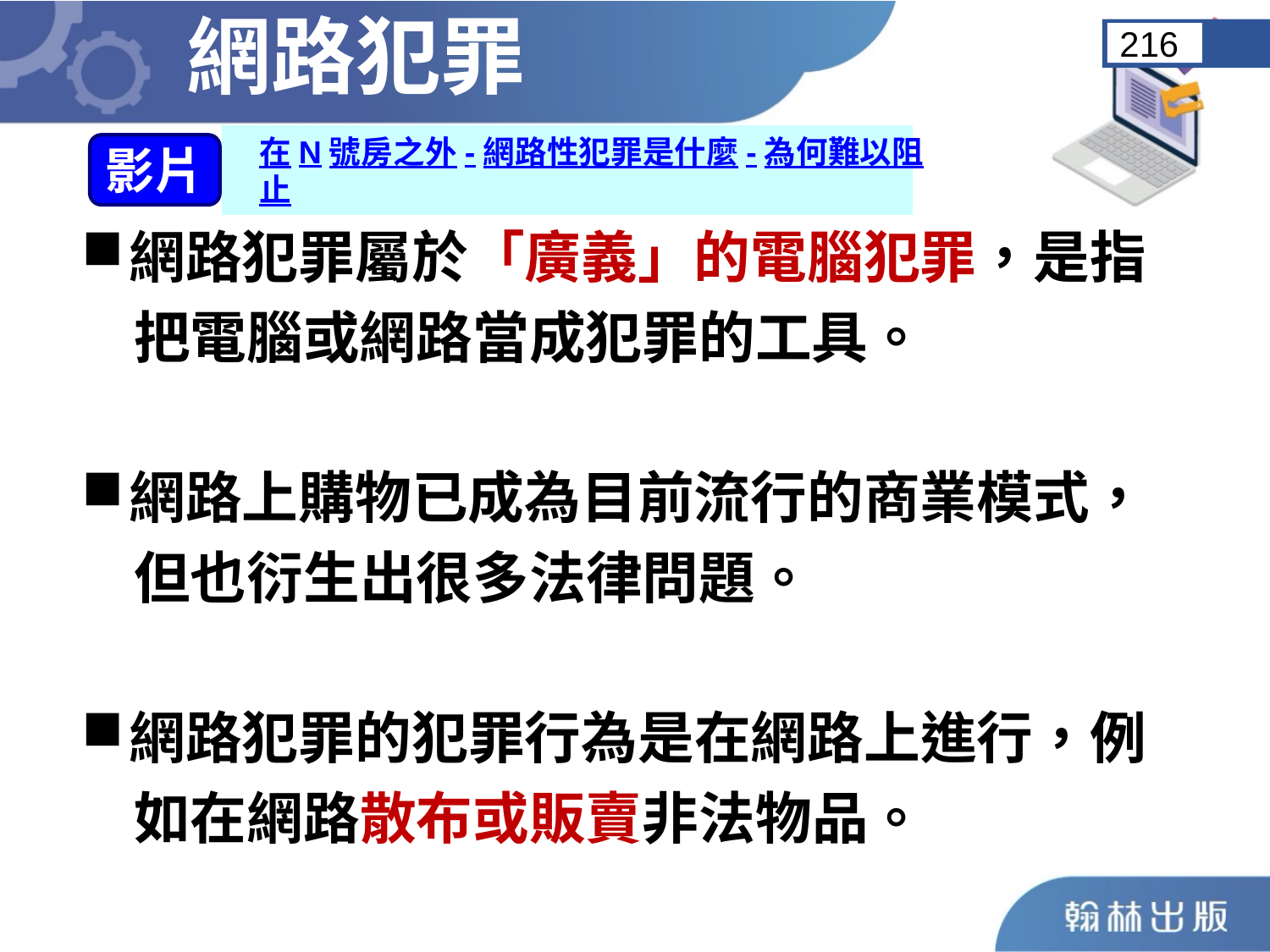

網路犯罪
216
影片
在N號房之外-網路性犯罪是什麼-為何難以阻止
網路犯罪屬於「廣義」的電腦犯罪，是指
   把電腦或網路當成犯罪的工具。

網路上購物已成為目前流行的商業模式，
   但也衍生出很多法律問題。

網路犯罪的犯罪行為是在網路上進行，例
   如在網路散布或販賣非法物品。